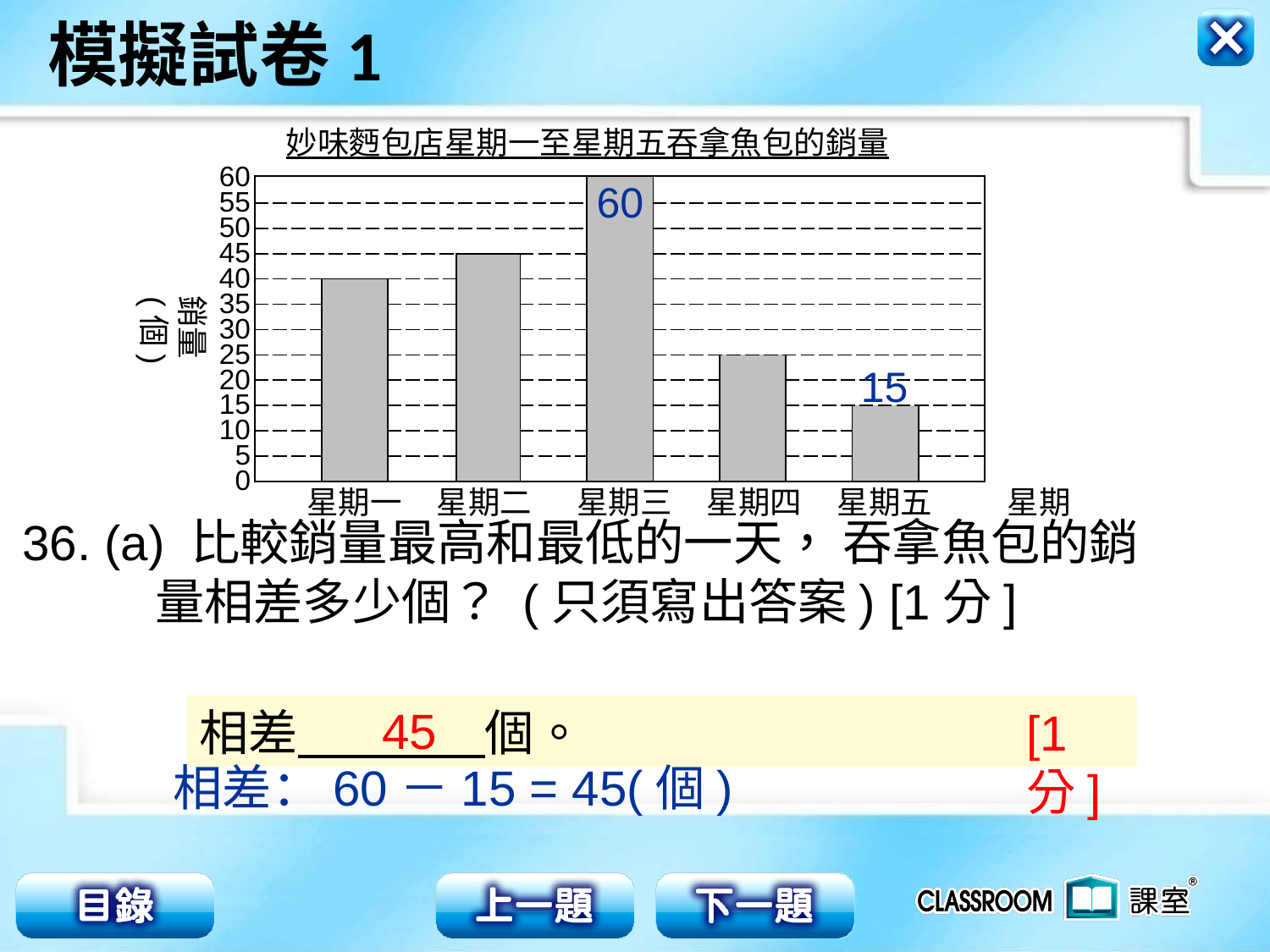

妙味麪包店星期一至星期五吞拿魚包的銷量
60
55
50
45
40
35
30
25
20
15
10
  5
  0
60
|  |  |  |  |  |  |  |  |  |  |  |
| --- | --- | --- | --- | --- | --- | --- | --- | --- | --- | --- |
|  |  |  |  |  |  |  |  |  |  |  |
|  |  |  |  |  |  |  |  |  |  |  |
|  |  |  |  |  |  |  |  |  |  |  |
|  |  |  |  |  |  |  |  |  |  |  |
|  |  |  |  |  |  |  |  |  |  |  |
|  |  |  |  |  |  |  |  |  |  |  |
|  |  |  |  |  |  |  |  |  |  |  |
|  |  |  |  |  |  |  |  |  |  |  |
|  |  |  |  |  |  |  |  |  |  |  |
|  |  |  |  |  |  |  |  |  |  |  |
|  |  |  |  |  |  |  |  |  |  |  |
銷量(個)
15
星期一
星期二
星期三
星期四
星期五
星期
36. (a) 比較銷量最高和最低的一天， 吞拿魚包的銷
           量相差多少個？ (只須寫出答案) [1分]
45
相差                 個。
[1分]
相差：60－15 = 45(個)